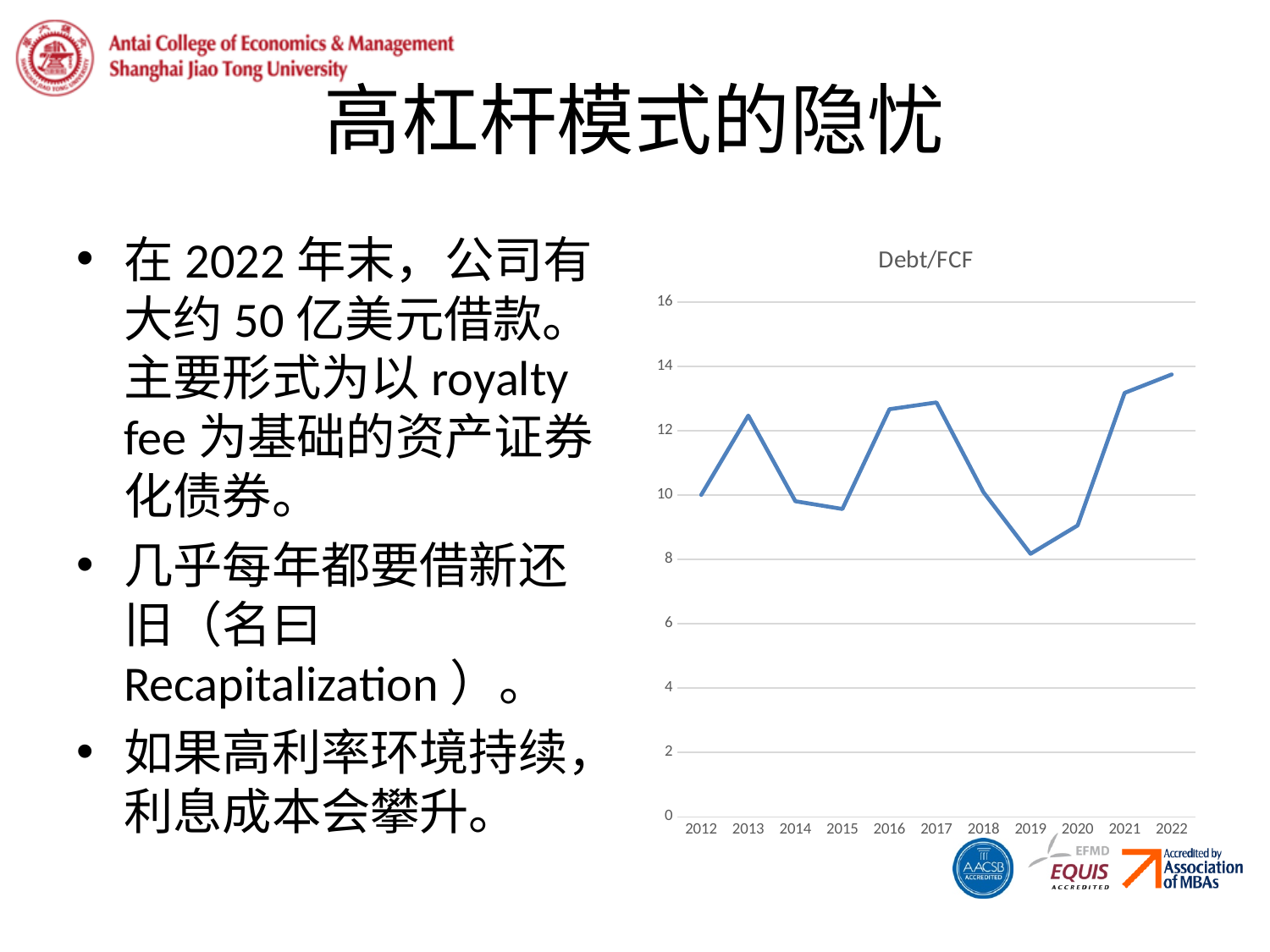

# 高杠杆模式的隐忧
在2022年末，公司有大约50亿美元借款。主要形式为以royalty fee为基础的资产证券化债券。
几乎每年都要借新还旧（名曰Recapitalization）。
如果高利率环境持续，利息成本会攀升。

### Chart:

| Category | Debt/FCF |
|---|---|
| 2012 | 10.002753870392313 |
| 2013 | 12.46757358113967 |
| 2014 | 9.8063622518643 |
| 2015 | 9.565827787930989 |
| 2016 | 12.664648127698023 |
| 2017 | 12.875694082389357 |
| 2018 | 10.085373147499032 |
| 2019 | 8.171945494875265 |
| 2020 | 9.053425327747957 |
| 2021 | 13.172413702661375 |
| 2022 | 13.74575523826059 |